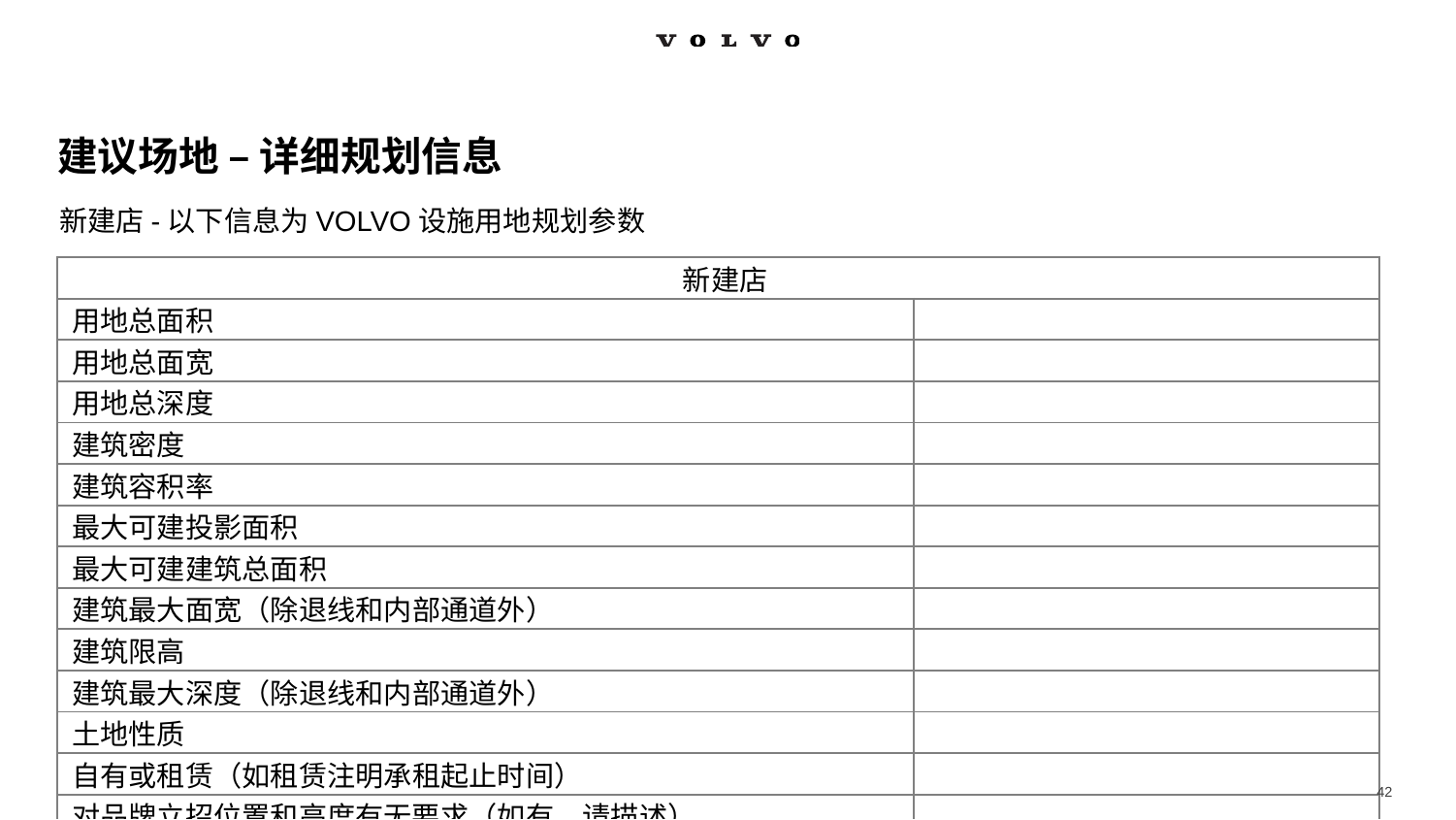

# 建议场地 – 详细规划信息
新建店-以下信息为VOLVO设施用地规划参数

| 新建店 |  |
| --- | --- |
| 用地总面积 |  |
| 用地总面宽 |  |
| 用地总深度 |  |
| 建筑密度 |  |
| 建筑容积率 |  |
| 最大可建投影面积 |  |
| 最大可建建筑总面积 |  |
| 建筑最大面宽（除退线和内部通道外） |  |
| 建筑限高 |  |
| 建筑最大深度（除退线和内部通道外） |  |
| 土地性质 |  |
| 自有或租赁（如租赁注明承租起止时间） |  |
| 对品牌立招位置和高度有无要求（如有，请描述） |  |
42